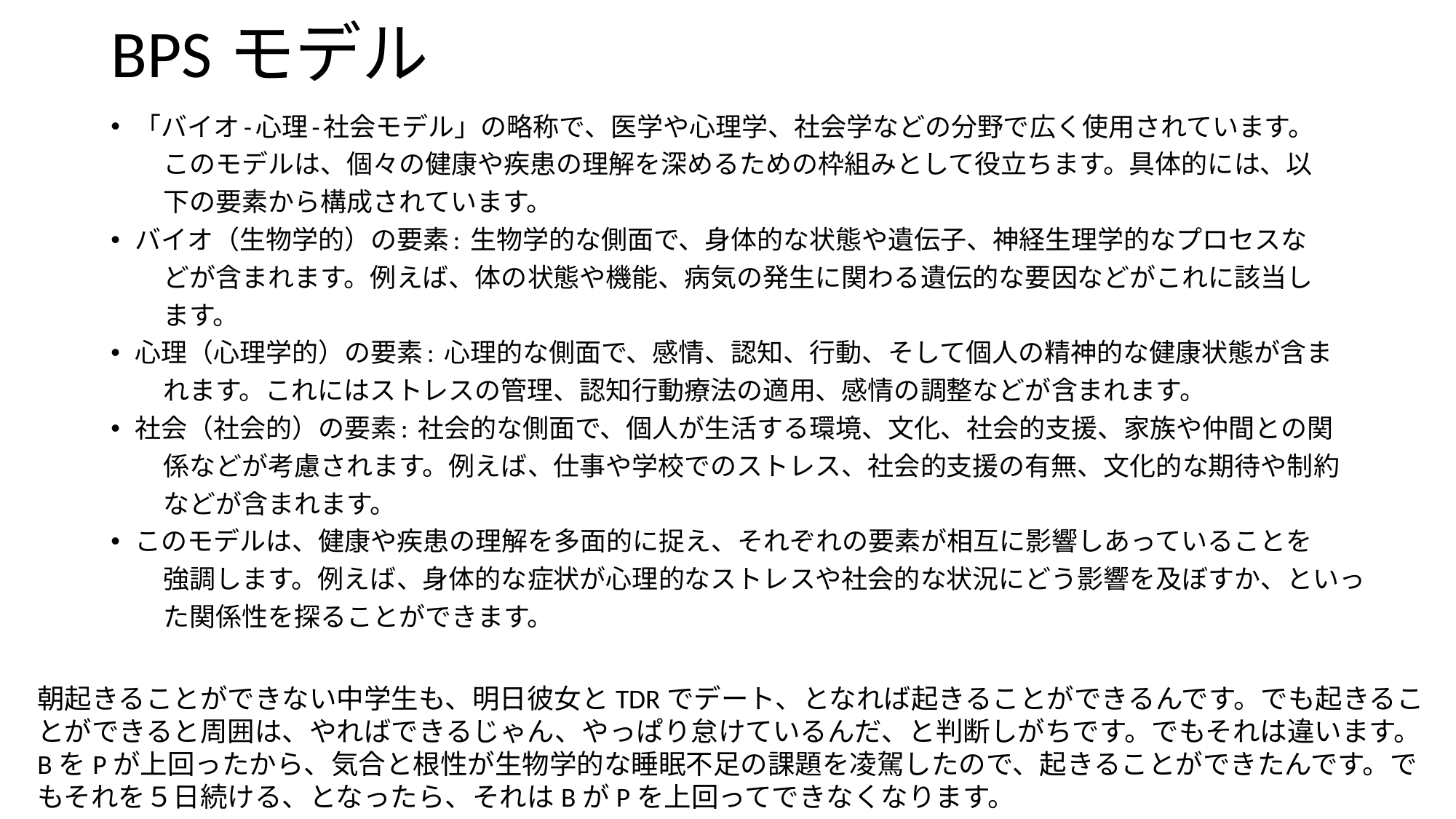

# BPSモデル
「バイオ-心理-社会モデル」の略称で、医学や心理学、社会学などの分野で広く使用されています。
　　このモデルは、個々の健康や疾患の理解を深めるための枠組みとして役立ちます。具体的には、以
　　下の要素から構成されています。
バイオ（生物学的）の要素: 生物学的な側面で、身体的な状態や遺伝子、神経生理学的なプロセスな
　　どが含まれます。例えば、体の状態や機能、病気の発生に関わる遺伝的な要因などがこれに該当し
　　ます。
心理（心理学的）の要素: 心理的な側面で、感情、認知、行動、そして個人の精神的な健康状態が含ま
　　れます。これにはストレスの管理、認知行動療法の適用、感情の調整などが含まれます。
社会（社会的）の要素: 社会的な側面で、個人が生活する環境、文化、社会的支援、家族や仲間との関
　　係などが考慮されます。例えば、仕事や学校でのストレス、社会的支援の有無、文化的な期待や制約
　　などが含まれます。
このモデルは、健康や疾患の理解を多面的に捉え、それぞれの要素が相互に影響しあっていることを
　　強調します。例えば、身体的な症状が心理的なストレスや社会的な状況にどう影響を及ぼすか、といっ
　　た関係性を探ることができます。
朝起きることができない中学生も、明日彼女とTDRでデート、となれば起きることができるんです。でも起きることができると周囲は、やればできるじゃん、やっぱり怠けているんだ、と判断しがちです。でもそれは違います。BをPが上回ったから、気合と根性が生物学的な睡眠不足の課題を凌駕したので、起きることができたんです。でもそれを５日続ける、となったら、それはBがPを上回ってできなくなります。